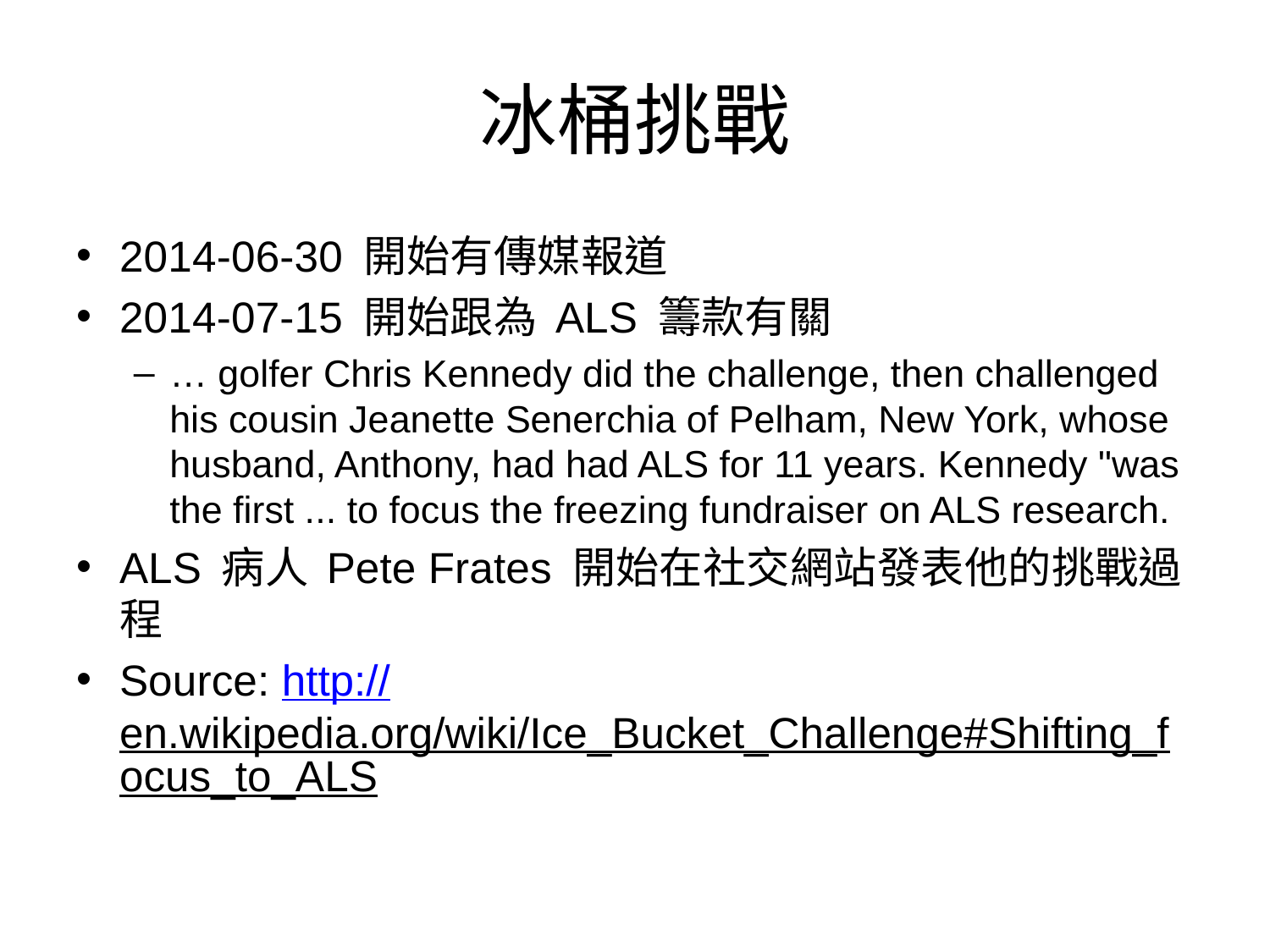

# 冰桶挑戰
2014-06-30 開始有傳媒報道
2014-07-15 開始跟為 ALS 籌款有關
… golfer Chris Kennedy did the challenge, then challenged his cousin Jeanette Senerchia of Pelham, New York, whose husband, Anthony, had had ALS for 11 years. Kennedy "was the first ... to focus the freezing fundraiser on ALS research.
ALS 病人 Pete Frates 開始在社交網站發表他的挑戰過程
Source: http://en.wikipedia.org/wiki/Ice_Bucket_Challenge#Shifting_focus_to_ALS